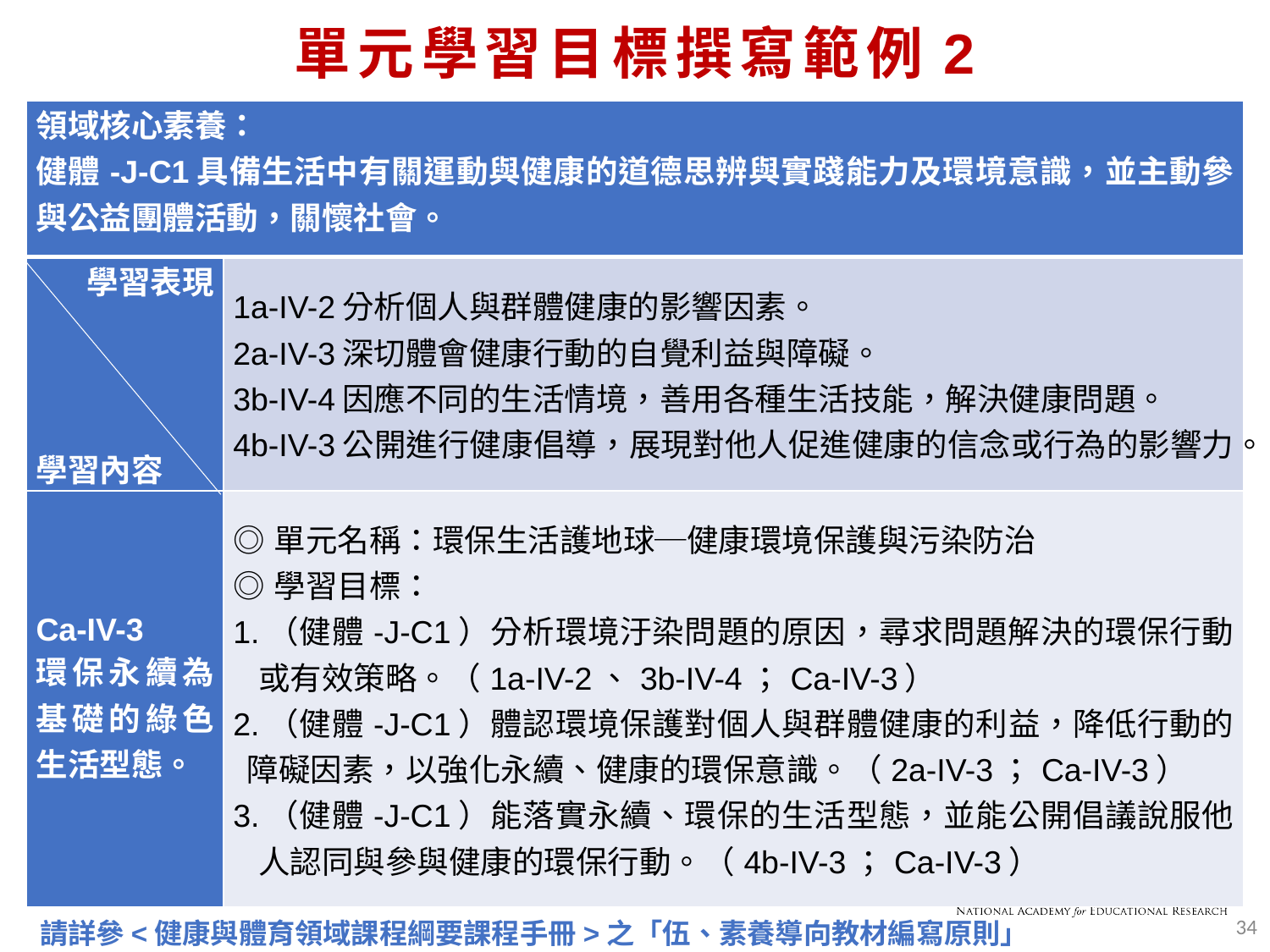

單元學習目標撰寫範例2
| 領域核心素養： 健體-J-C1具備生活中有關運動與健康的道德思辨與實踐能力及環境意識，並主動參與公益團體活動，關懷社會。 |  |
| --- | --- |
| 學習表現     學習內容 | 1a-IV-2分析個人與群體健康的影響因素。 2a-IV-3深切體會健康行動的自覺利益與障礙。 3b-IV-4因應不同的生活情境，善用各種生活技能，解決健康問題。 4b-IV-3公開進行健康倡導，展現對他人促進健康的信念或行為的影響力。 |
| Ca-IV-3 環保永續為基礎的綠色生活型態。 | ◎單元名稱：環保生活護地球─健康環境保護與污染防治 ◎學習目標： 1.（健體-J-C1）分析環境汙染問題的原因，尋求問題解決的環保行動或有效策略。（1a-IV-2、3b-IV-4；Ca-IV-3） 2.（健體-J-C1）體認環境保護對個人與群體健康的利益，降低行動的障礙因素，以強化永續、健康的環保意識。（2a-IV-3；Ca-IV-3） 3.（健體-J-C1）能落實永續、環保的生活型態，並能公開倡議說服他人認同與參與健康的環保行動。（4b-IV-3；Ca-IV-3） |
34
請詳參<健康與體育領域課程綱要課程手冊>之「伍、素養導向教材編寫原則」